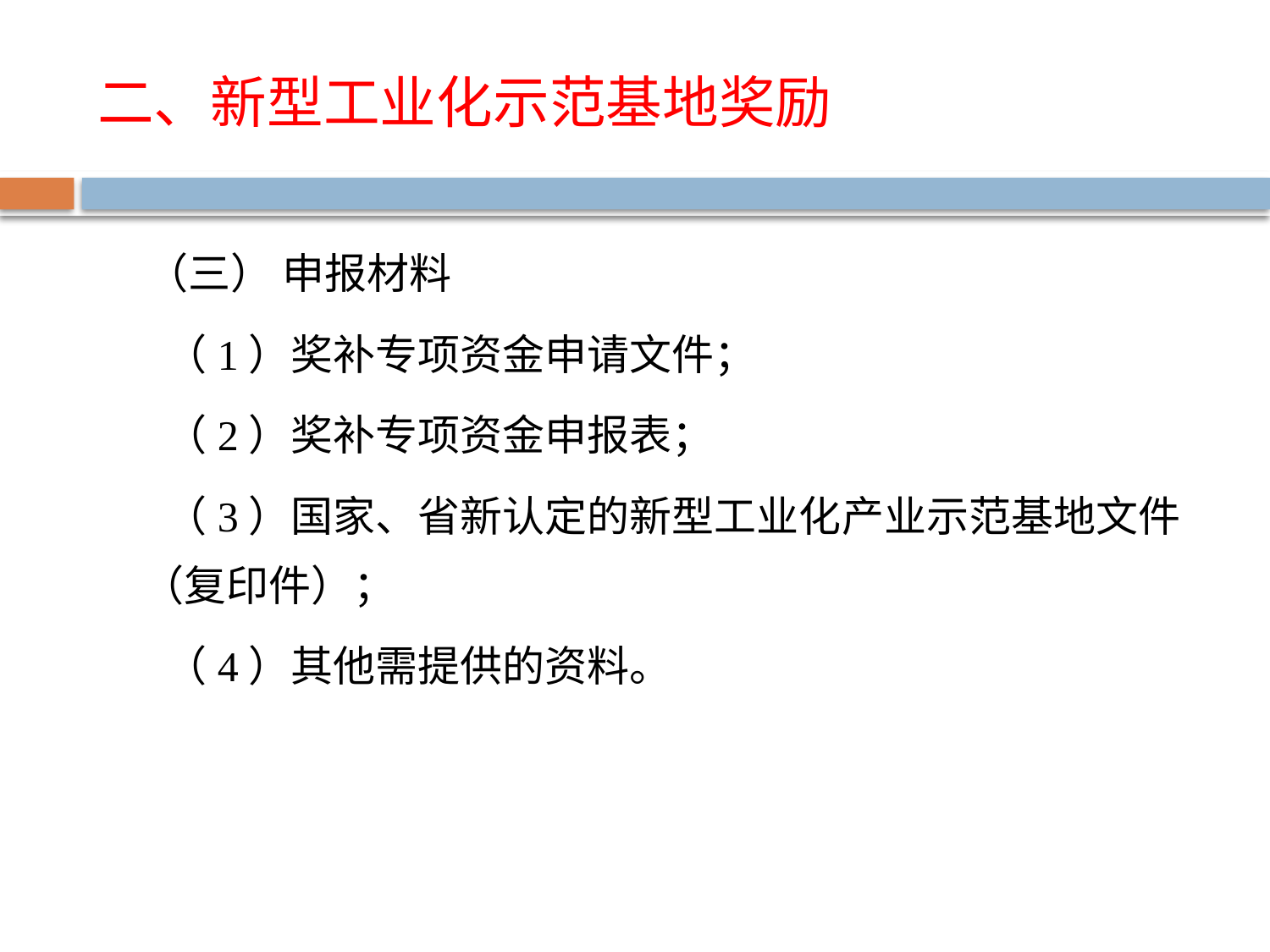

# 二、新型工业化示范基地奖励
    （三） 申报材料
      （1）奖补专项资金申请文件；
      （2）奖补专项资金申报表；
      （3）国家、省新认定的新型工业化产业示范基地文件（复印件）；
      （4）其他需提供的资料。